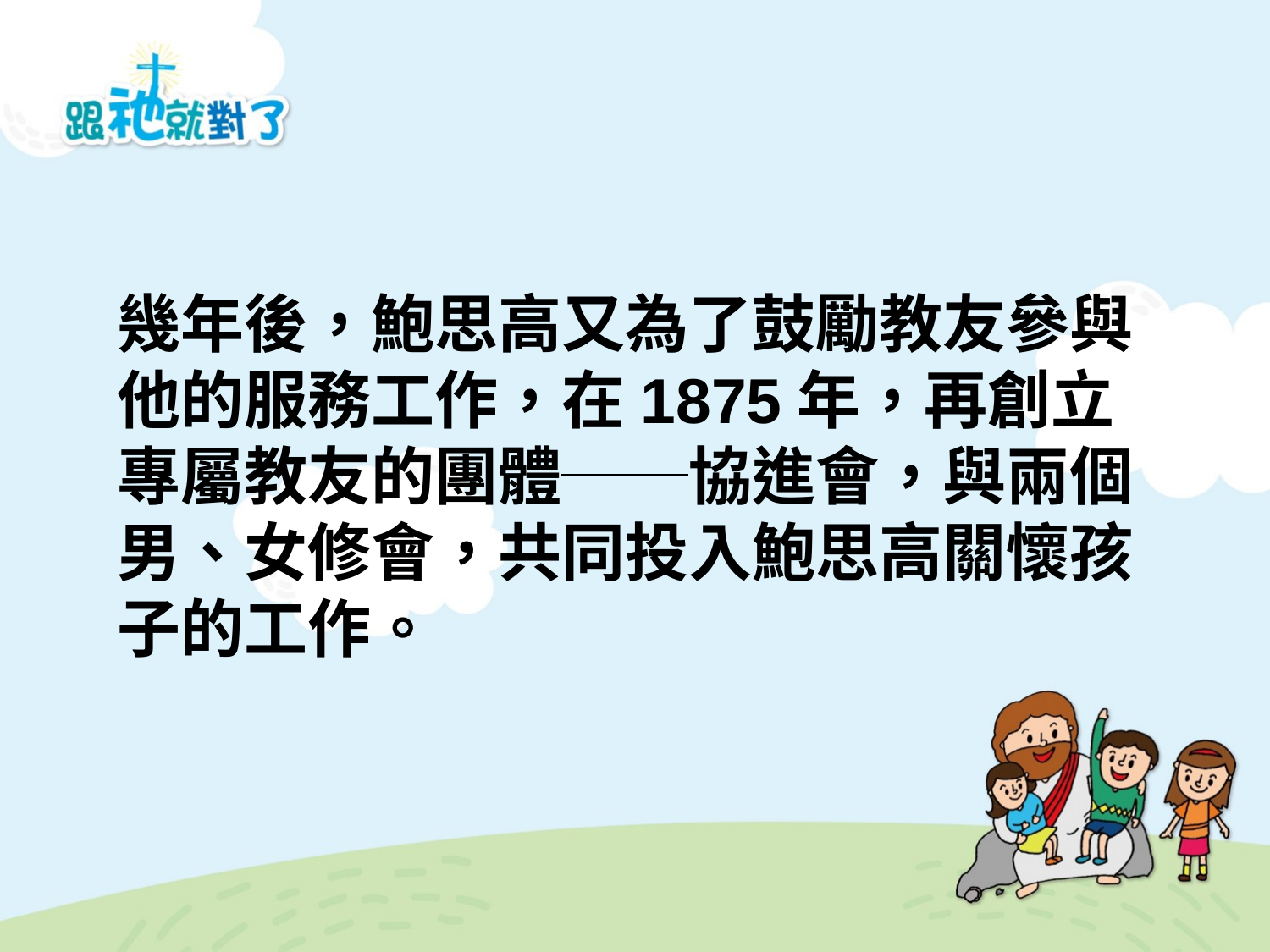

幾年後，鮑思高又為了鼓勵教友參與他的服務工作，在1875年，再創立專屬教友的團體──協進會，與兩個男、女修會，共同投入鮑思高關懷孩子的工作。